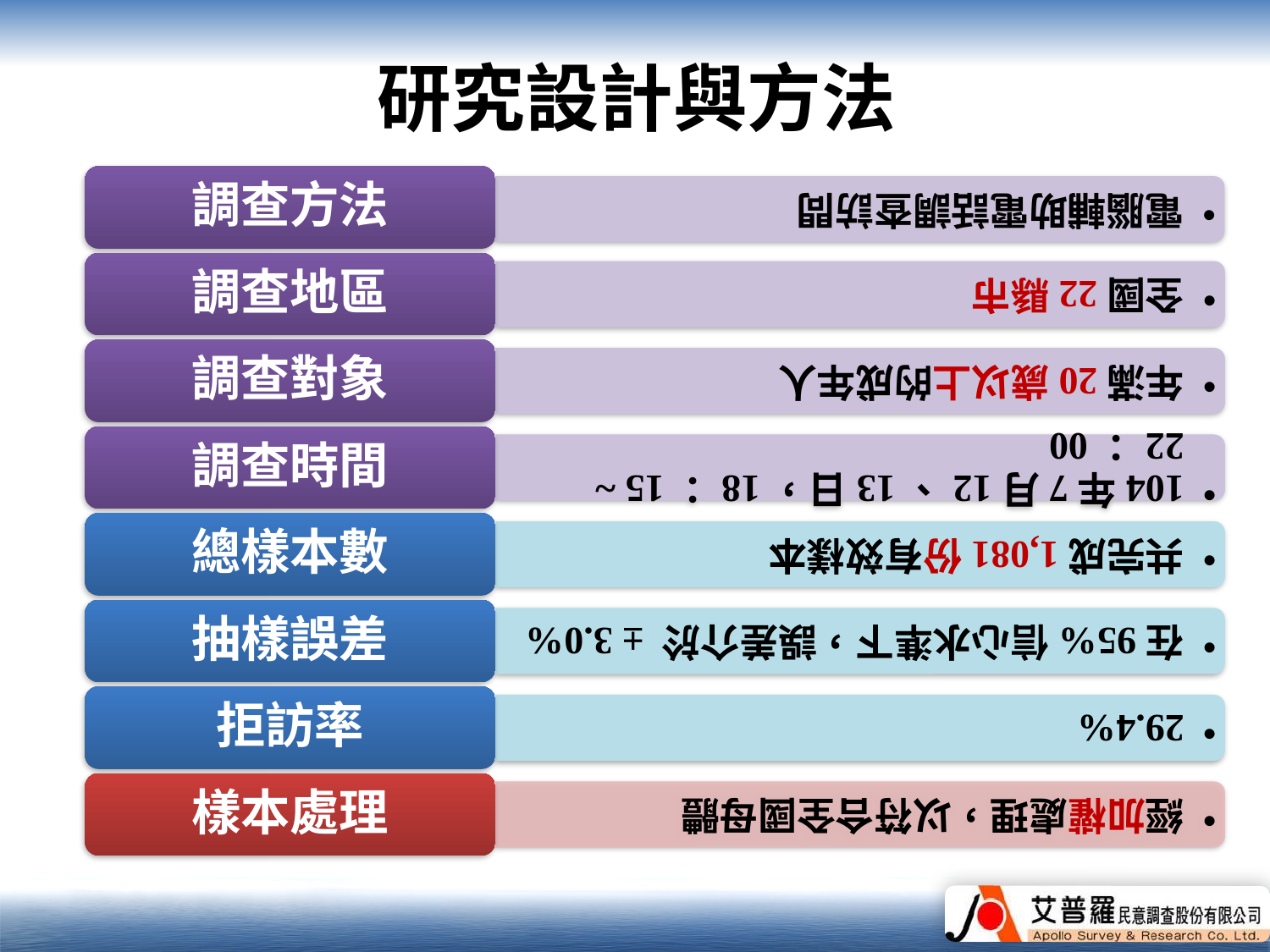

研究設計與方法
電腦輔助電話調查訪問
調查方法
全國22縣市
調查地區
年滿20歲以上的成年人
調查對象
104年7月12、13日，18：15 ~ 22：00
調查時間
共完成1,081份有效樣本
總樣本數
在95%信心水準下，誤差介於 ± 3.0%
抽樣誤差
29.4%
拒訪率
經加權處理，以符合全國母體
樣本處理